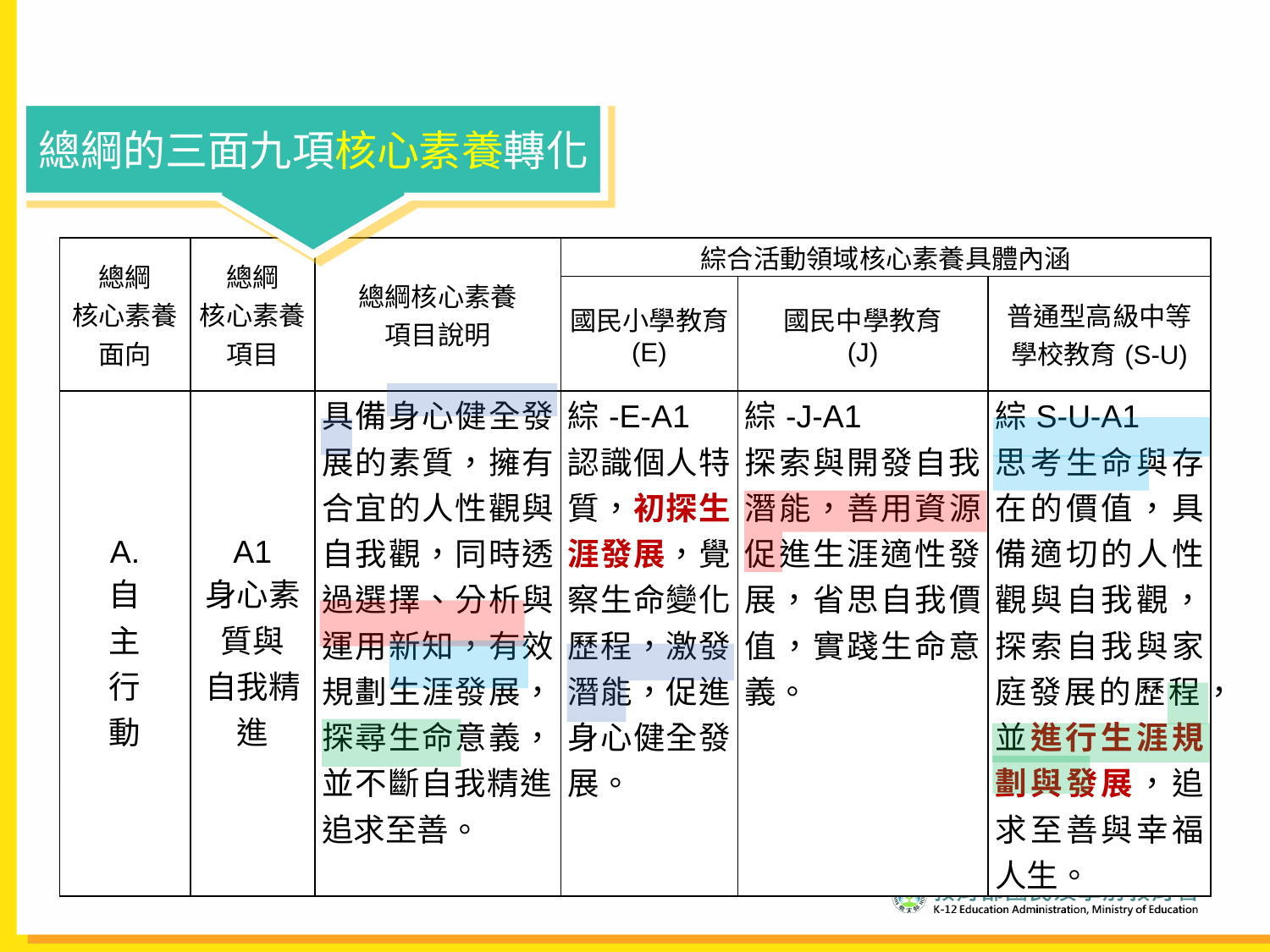

總綱的三面九項核心素養轉化
| 總綱 核心素養面向 | 總綱 核心素養 項目 | 總綱核心素養 項目說明 | 綜合活動領域核心素養具體內涵 |  |  |
| --- | --- | --- | --- | --- | --- |
|  |  |  | 國民小學教育 (E) | 國民中學教育 (J) | 普通型高級中等 學校教育(S-U) |
| A. 自 主 行 動 | A1 身心素質與 自我精進 | 具備身心健全發展的素質，擁有合宜的人性觀與自我觀，同時透過選擇、分析與運用新知，有效規劃生涯發展，探尋生命意義，並不斷自我精進，追求至善。 | 綜-E-A1 認識個人特質，初探生涯發展，覺察生命變化歷程，激發潛能，促進身心健全發展。 | 綜-J-A1 探索與開發自我潛能，善用資源促進生涯適性發展，省思自我價值，實踐生命意義。 | 綜S-U-A1 思考生命與存在的價值，具備適切的人性觀與自我觀，探索自我與家庭發展的歷程，並進行生涯規劃與發展，追求至善與幸福人生。 |